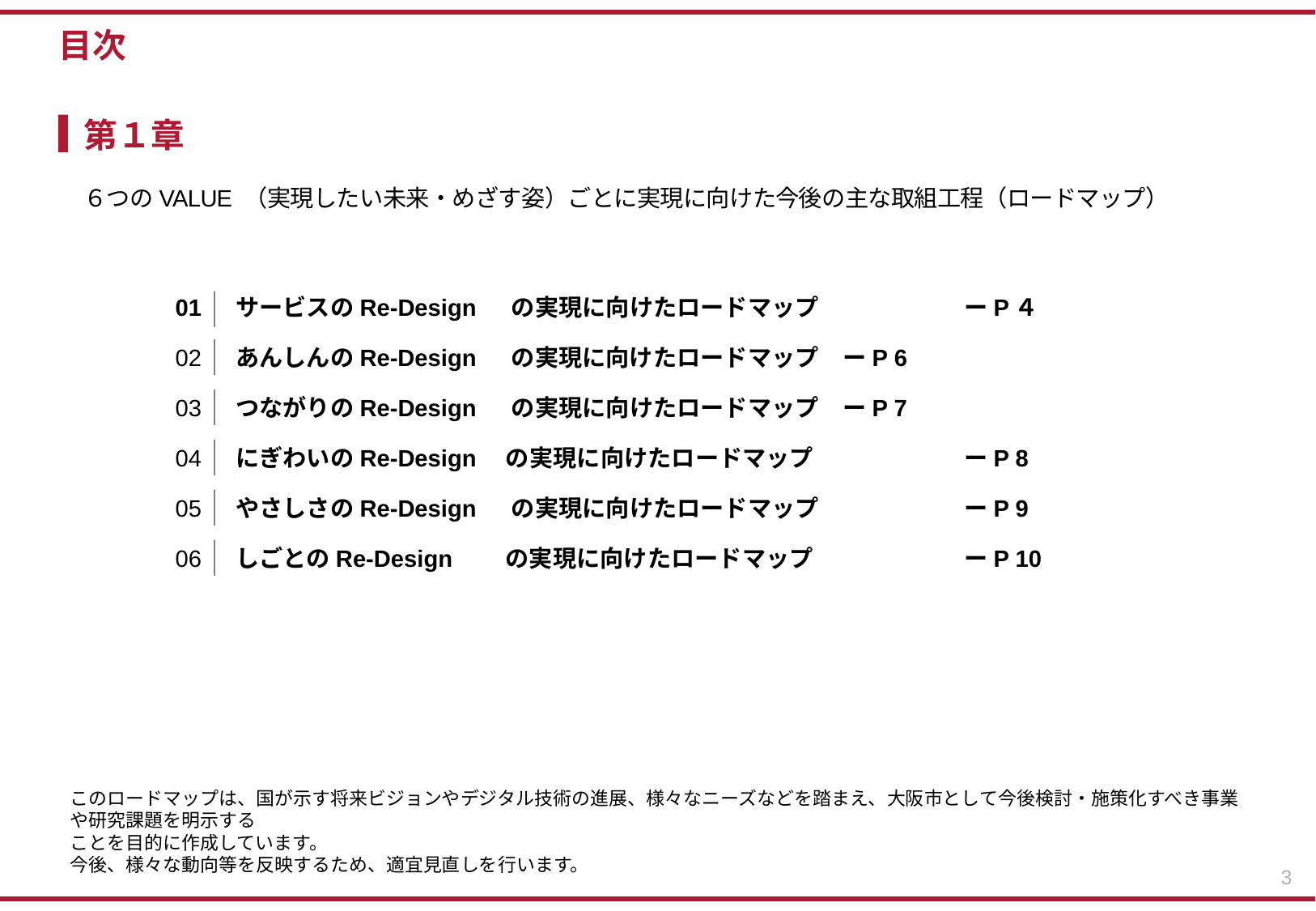

目次
第１章

６つのVALUE （実現したい未来・めざす姿）ごとに実現に向けた今後の主な取組工程（ロードマップ）

サービスのRe-Design　 の実現に向けたロードマップ		ーP４
01

あんしんのRe-Design　 の実現に向けたロードマップ	ーP 6
02
つながりのRe-Design　 の実現に向けたロードマップ	ーP 7
03
にぎわいのRe-Design　の実現に向けたロードマップ		ーP 8
04
やさしさのRe-Design　 の実現に向けたロードマップ		ーP 9
05
しごとのRe-Design　　の実現に向けたロードマップ		ーP 10
06
このロードマップは、国が示す将来ビジョンやデジタル技術の進展、様々なニーズなどを踏まえ、大阪市として今後検討・施策化すべき事業や研究課題を明示する
ことを目的に作成しています。
今後、様々な動向等を反映するため、適宜見直しを行います。
3